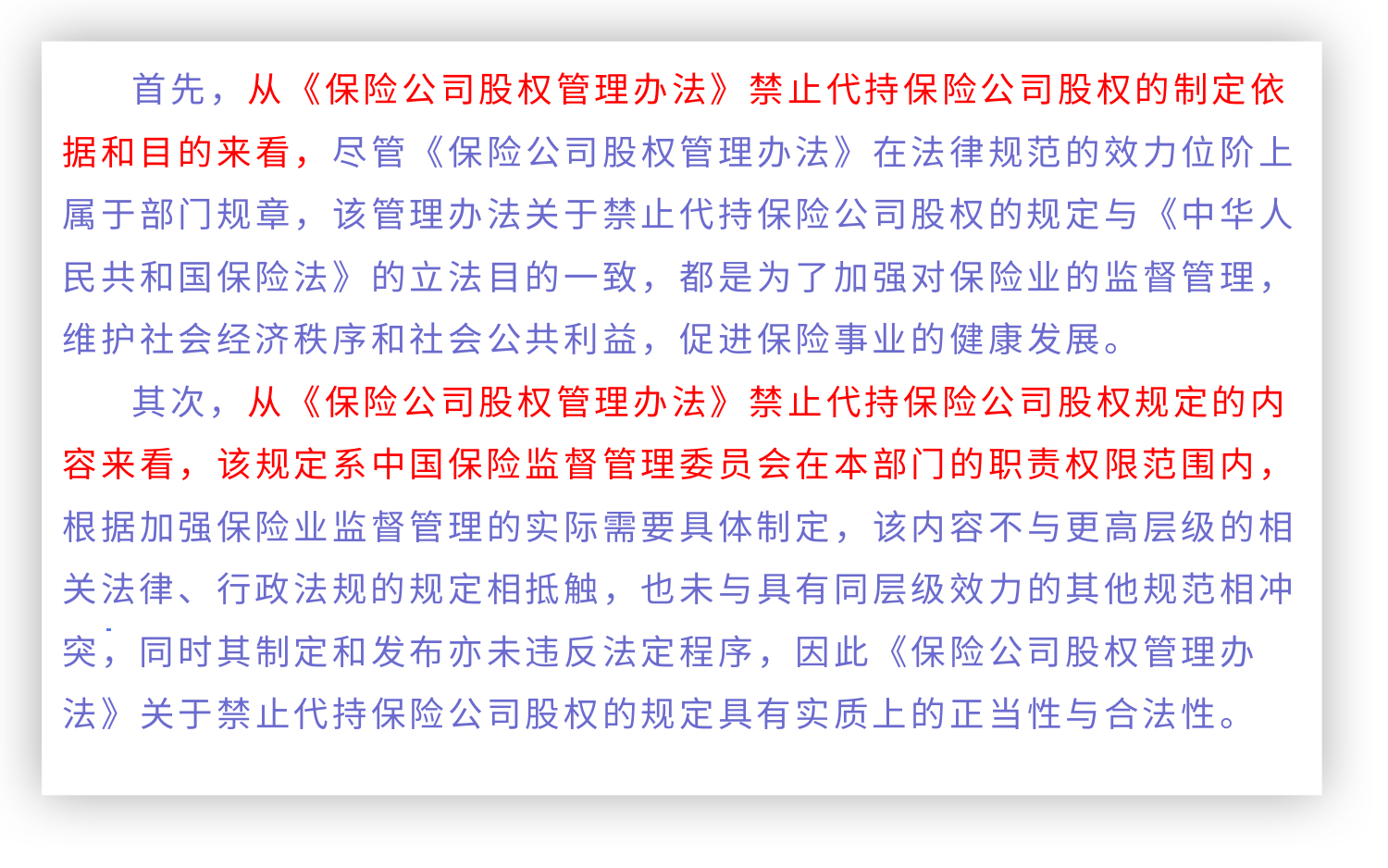

首先，从《保险公司股权管理办法》禁止代持保险公司股权的制定依据和目的来看，尽管《保险公司股权管理办法》在法律规范的效力位阶上属于部门规章，该管理办法关于禁止代持保险公司股权的规定与《中华人民共和国保险法》的立法目的一致，都是为了加强对保险业的监督管理，维护社会经济秩序和社会公共利益，促进保险事业的健康发展。
其次，从《保险公司股权管理办法》禁止代持保险公司股权规定的内容来看，该规定系中国保险监督管理委员会在本部门的职责权限范围内，根据加强保险业监督管理的实际需要具体制定，该内容不与更高层级的相关法律、行政法规的规定相抵触，也未与具有同层级效力的其他规范相冲突，同时其制定和发布亦未违反法定程序，因此《保险公司股权管理办法》关于禁止代持保险公司股权的规定具有实质上的正当性与合法性。
。